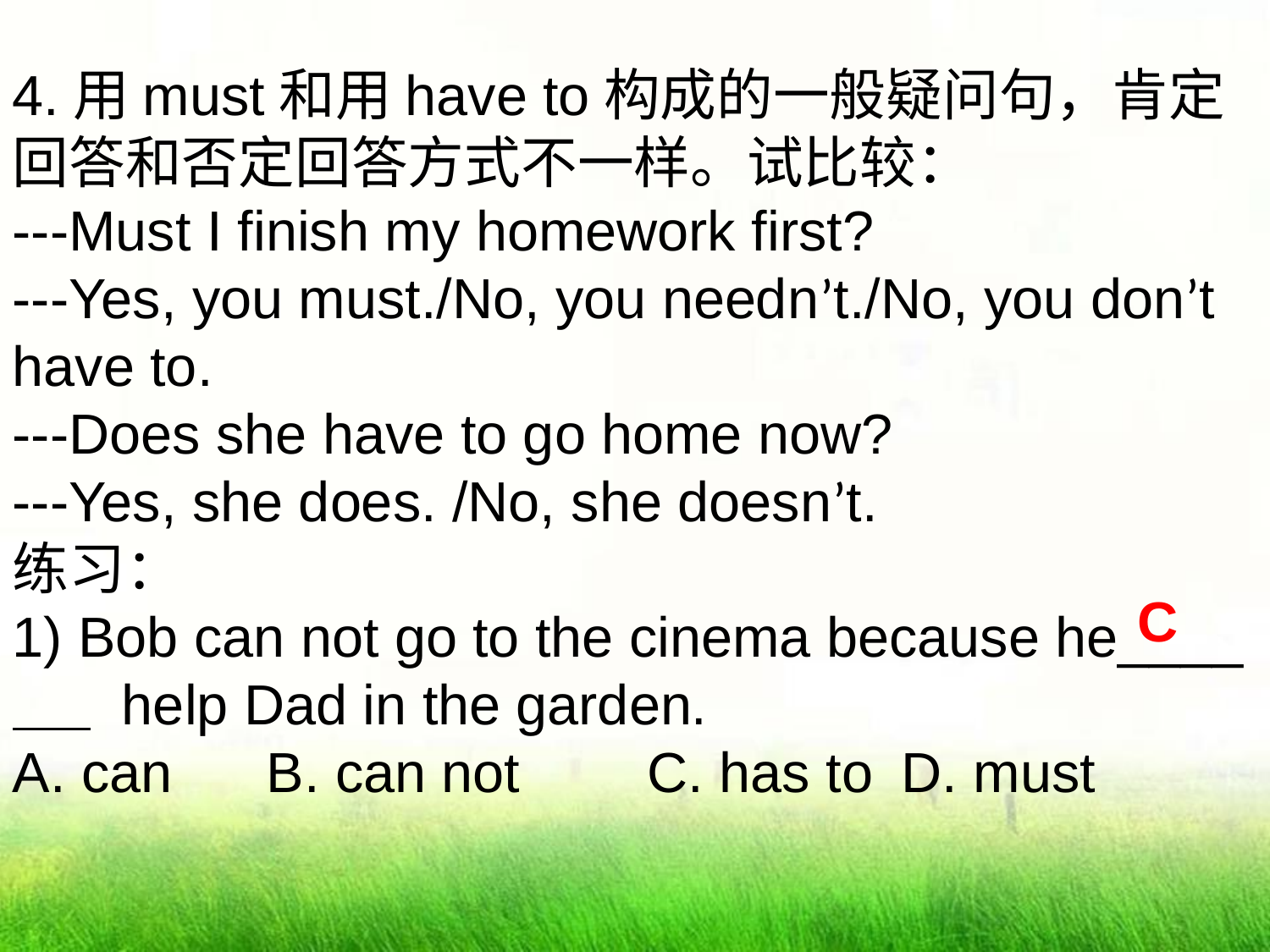

4.用must和用have to构成的一般疑问句，肯定回答和否定回答方式不一样。试比较：
---Must I finish my homework first?
---Yes, you must./No, you needn’t./No, you don’t have to.
---Does she have to go home now?
---Yes, she does. /No, she doesn’t.
练习：
1) Bob can not go to the cinema because he____        help Dad in the garden.
A. can 	B. can not	C. has to 	D. must
C